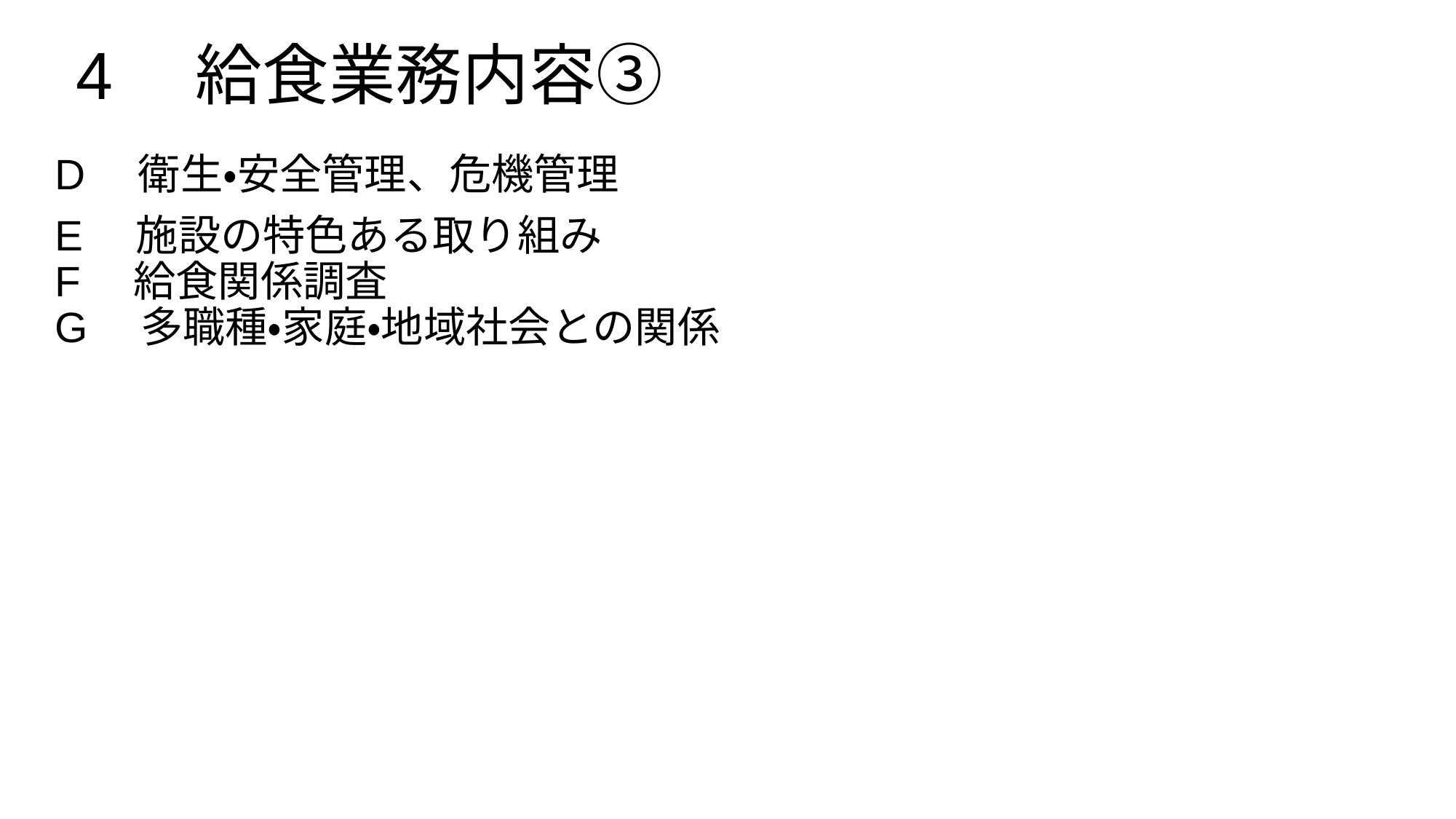

# 4　給食業務内容③
D　衛生・安全管理、危機管理
E　施設の特色ある取り組み
F　給食関係調査
G　多職種・家庭・地域社会との関係